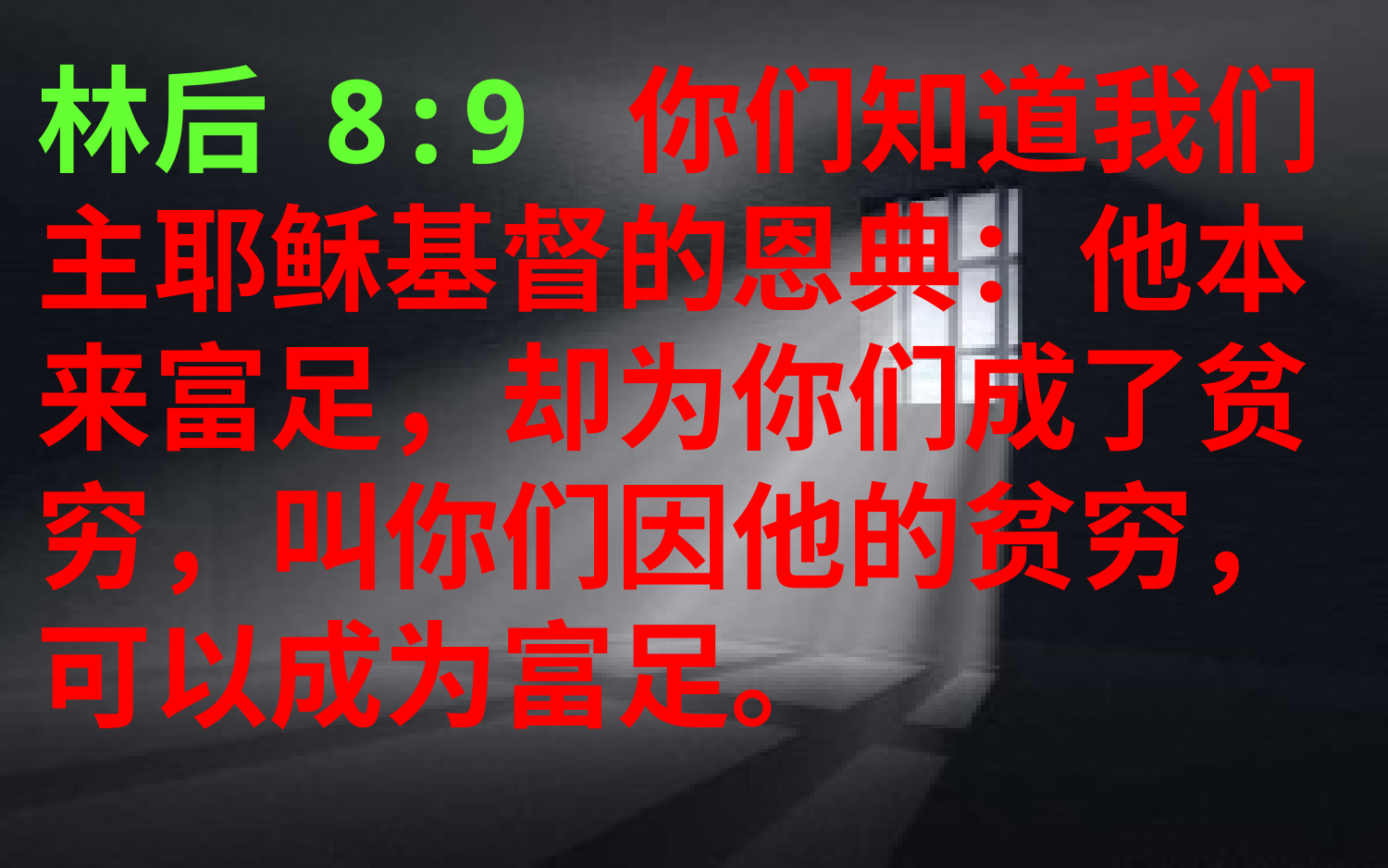

林后 8:9 你们知道我们主耶稣基督的恩典：他本来富足，却为你们成了贫穷，叫你们因他的贫穷，可以成为富足。
​​​​​​